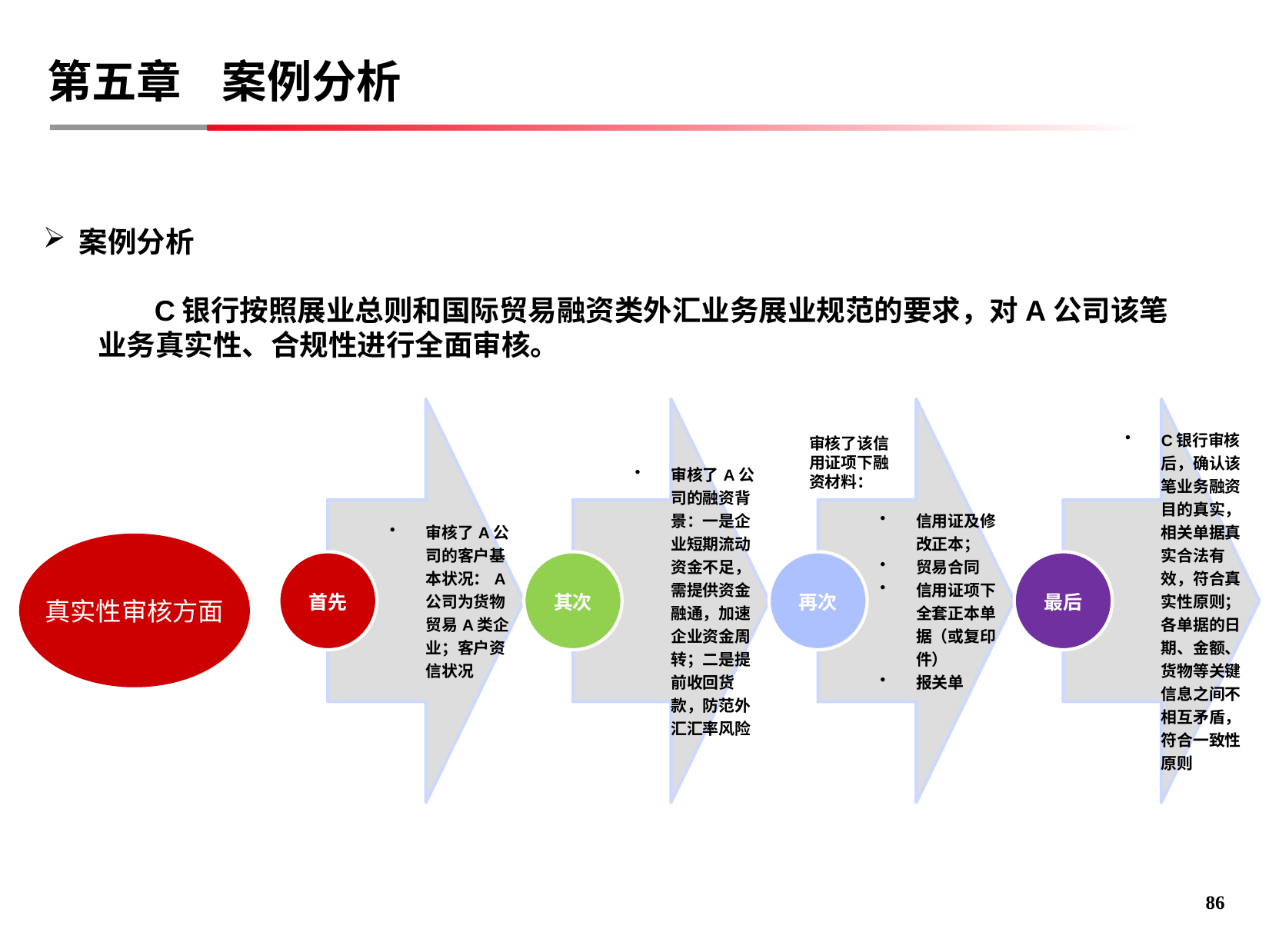

第五章    案例分析
案例分析
       C银行按照展业总则和国际贸易融资类外汇业务展业规范的要求，对A公司该笔业务真实性、合规性进行全面审核。

首先
审核了A公司的客户基本状况：A公司为货物贸易A类企业；客户资信状况
其次
审核了A公司的融资背景：一是企业短期流动资金不足，需提供资金融通，加速企业资金周转；二是提前收回货款，防范外汇汇率风险
再次
C银行审核后，确认该笔业务融资目的真实，相关单据真实合法有效，符合真实性原则；各单据的日期、金额、货物等关键信息之间不相互矛盾，符合一致性原则
最后
贸易合同
信用证及修改正本；
信用证项下全套正本单据（或复印件）
报关单
审核了该信用证项下融资材料：
真实性审核方面
86